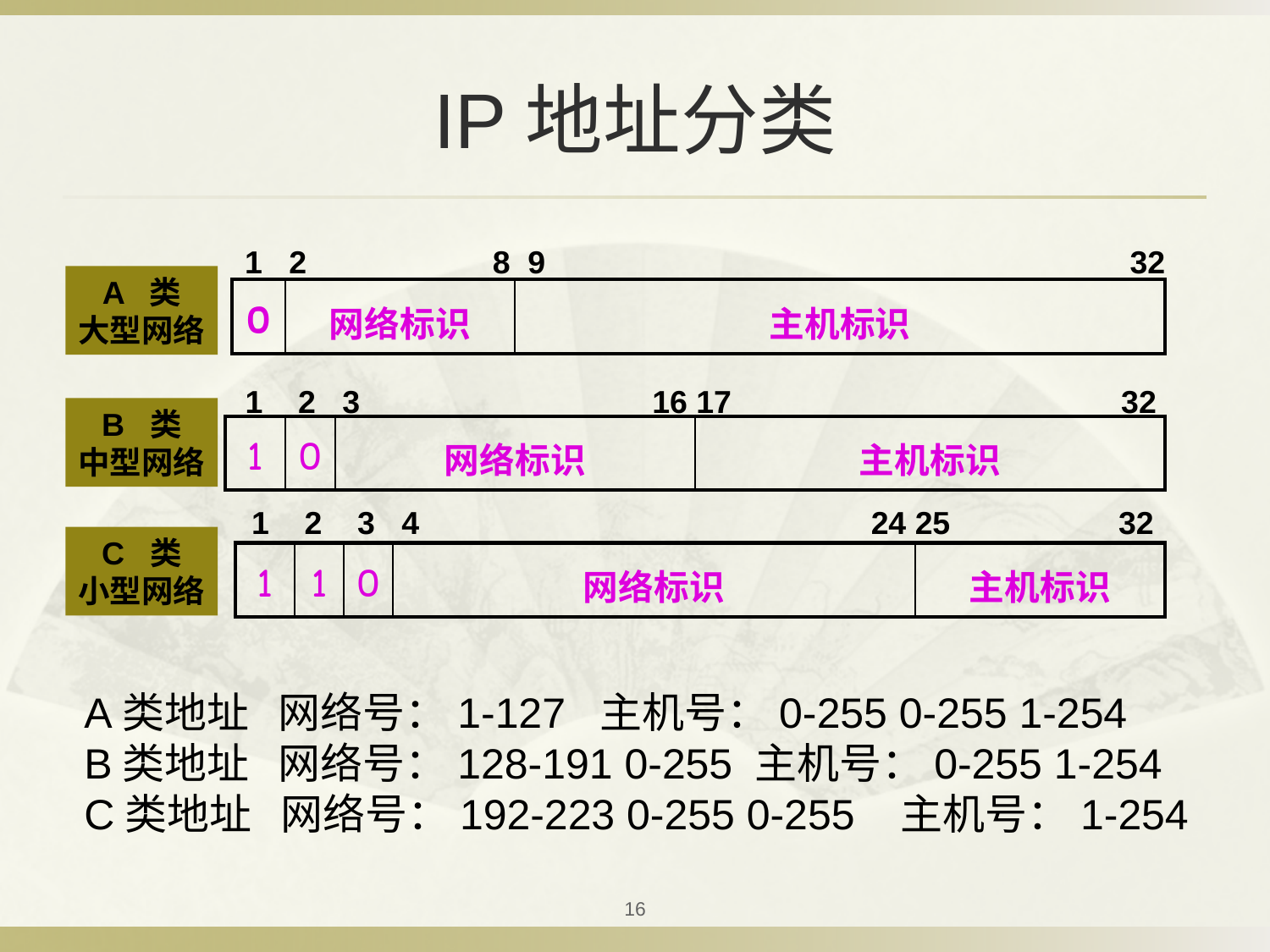

# IP地址分类
1   2                     8  9                                                                  32
A  类
大型网络
| 0 | 网络标识 | 主机标识 |
| --- | --- | --- |
1    2   3                                 16 17                                            32
B  类
中型网络
| 1 | 0 | 网络标识 | 主机标识 |
| --- | --- | --- | --- |
1    2    3   4                                                   24 25                   32
C  类
小型网络
| 1 | 1 | 0 | 网络标识 | 主机标识 |
| --- | --- | --- | --- | --- |
A类地址   网络号：1-127  主机号：0-255 0-255 1-254
B类地址   网络号：128-191 0-255 主机号：0-255 1-254
C类地址   网络号：192-223 0-255 0-255   主机号：1-254
16